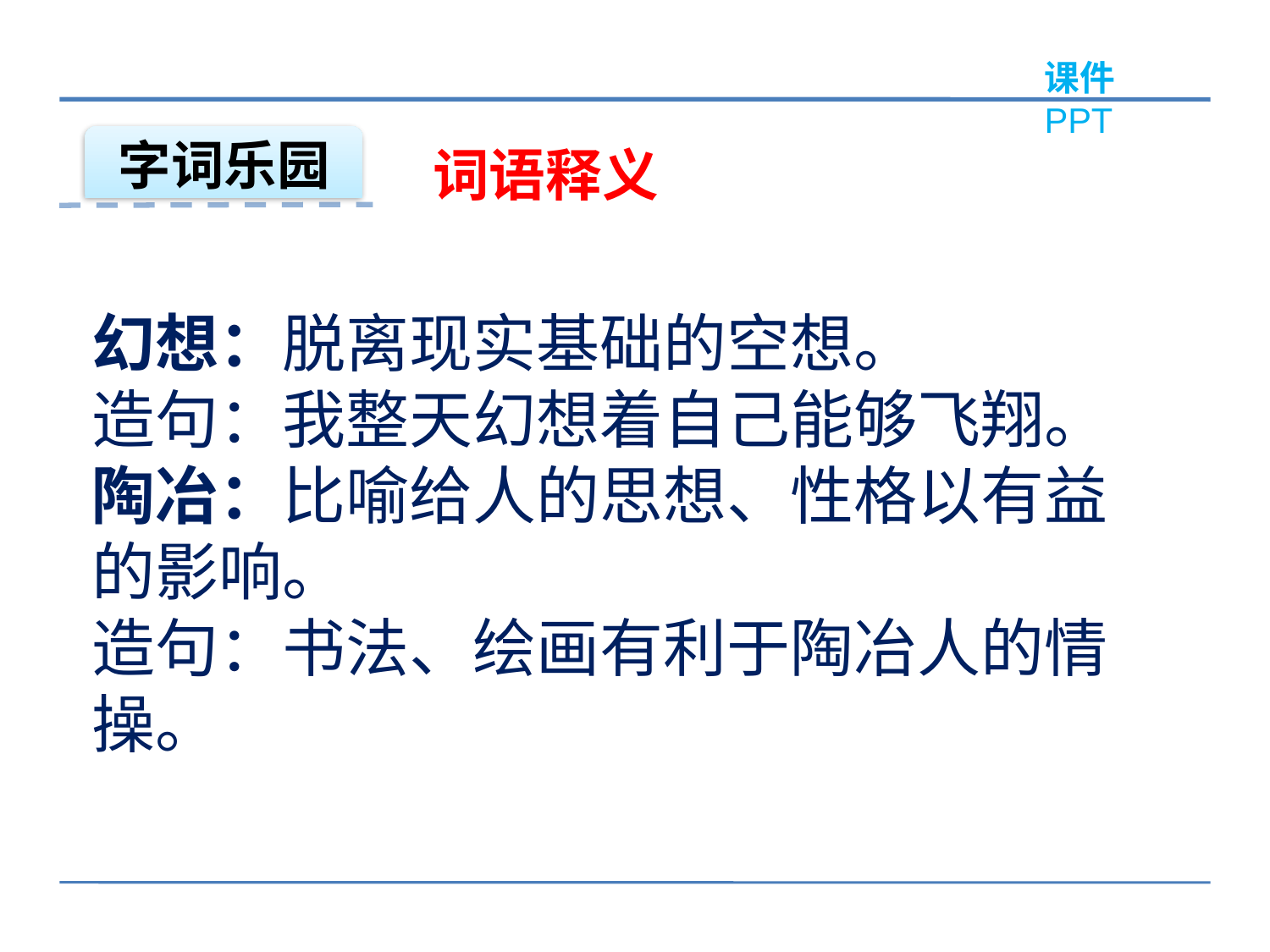

课件PPT
字词乐园
词语释义
幻想：脱离现实基础的空想。
造句：我整天幻想着自己能够飞翔。
陶冶：比喻给人的思想、性格以有益的影响。
造句：书法、绘画有利于陶冶人的情操。